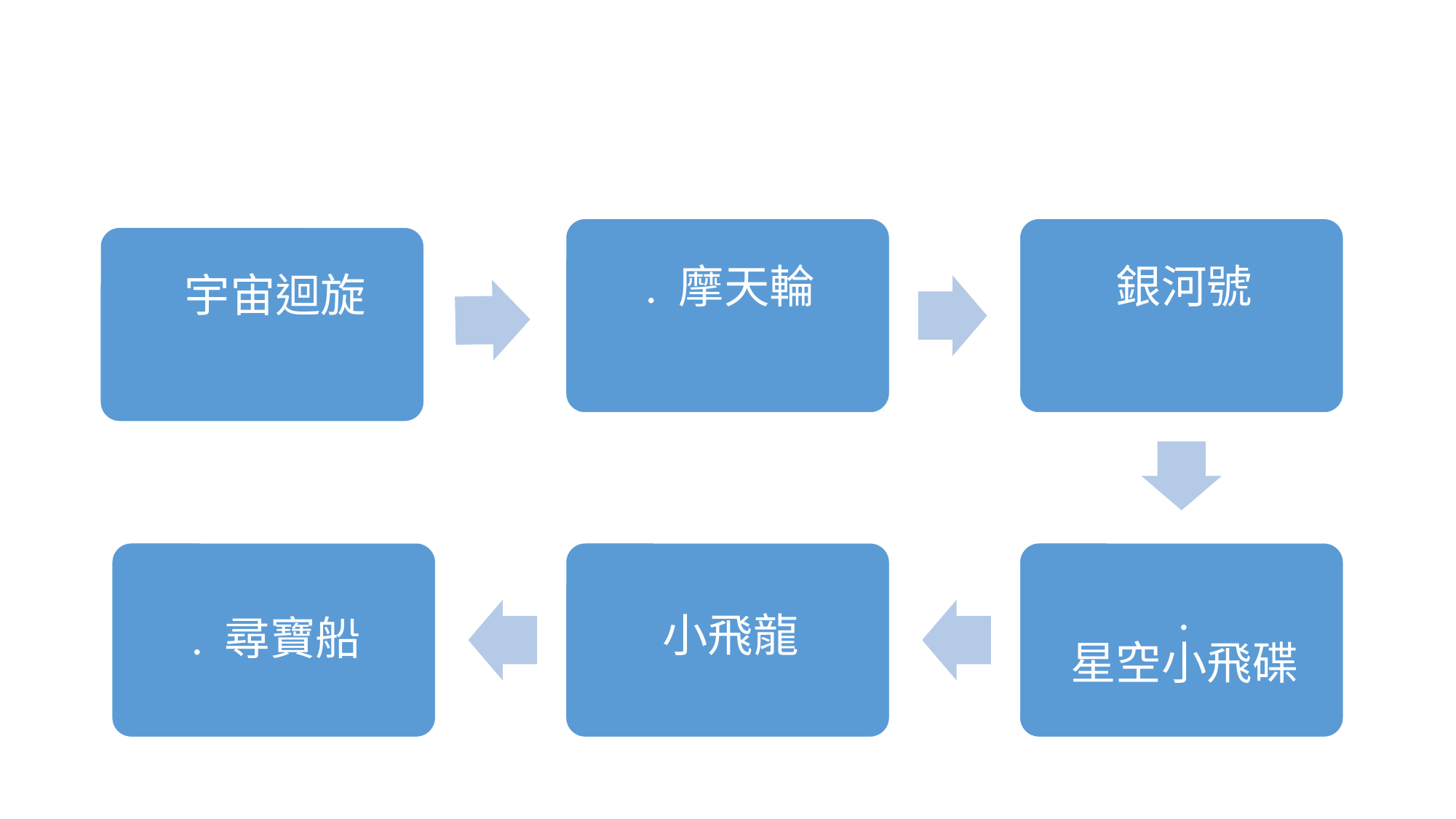

#
 宇宙迴旋

. 摩天輪

銀河號

.
星空小飛碟

小飛龍

. 尋寶船